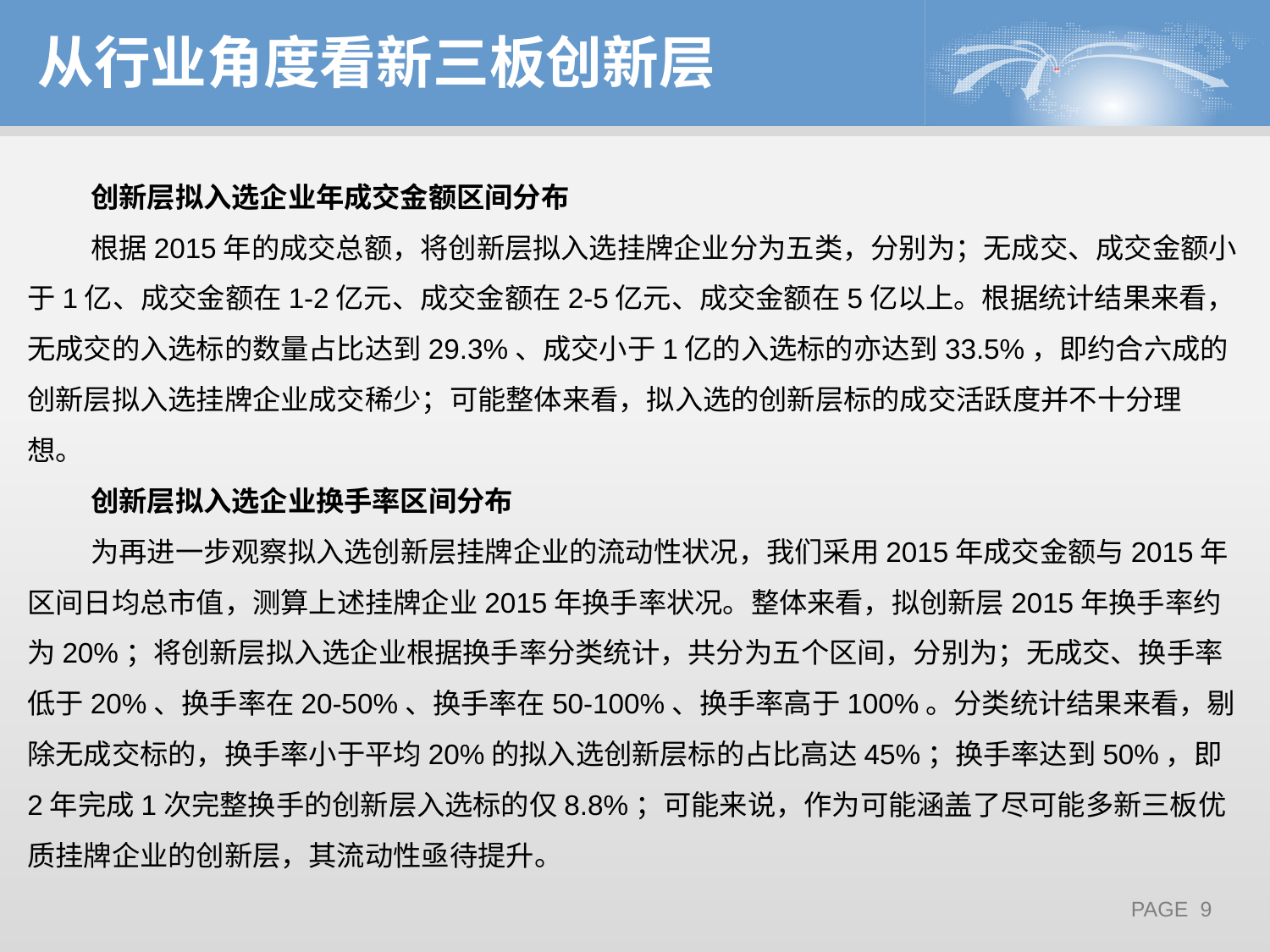

从行业角度看新三板创新层
创新层拟入选企业年成交金额区间分布
根据2015年的成交总额，将创新层拟入选挂牌企业分为五类，分别为；无成交、成交金额小于1亿、成交金额在1-2亿元、成交金额在2-5亿元、成交金额在5亿以上。根据统计结果来看，无成交的入选标的数量占比达到29.3%、成交小于1亿的入选标的亦达到33.5%，即约合六成的创新层拟入选挂牌企业成交稀少；可能整体来看，拟入选的创新层标的成交活跃度并不十分理想。
创新层拟入选企业换手率区间分布
为再进一步观察拟入选创新层挂牌企业的流动性状况，我们采用2015年成交金额与2015年区间日均总市值，测算上述挂牌企业2015年换手率状况。整体来看，拟创新层2015年换手率约为20%；将创新层拟入选企业根据换手率分类统计，共分为五个区间，分别为；无成交、换手率低于20%、换手率在20-50%、换手率在50-100%、换手率高于100%。分类统计结果来看，剔除无成交标的，换手率小于平均20%的拟入选创新层标的占比高达45%；换手率达到50%，即2年完成1次完整换手的创新层入选标的仅8.8%；可能来说，作为可能涵盖了尽可能多新三板优质挂牌企业的创新层，其流动性亟待提升。